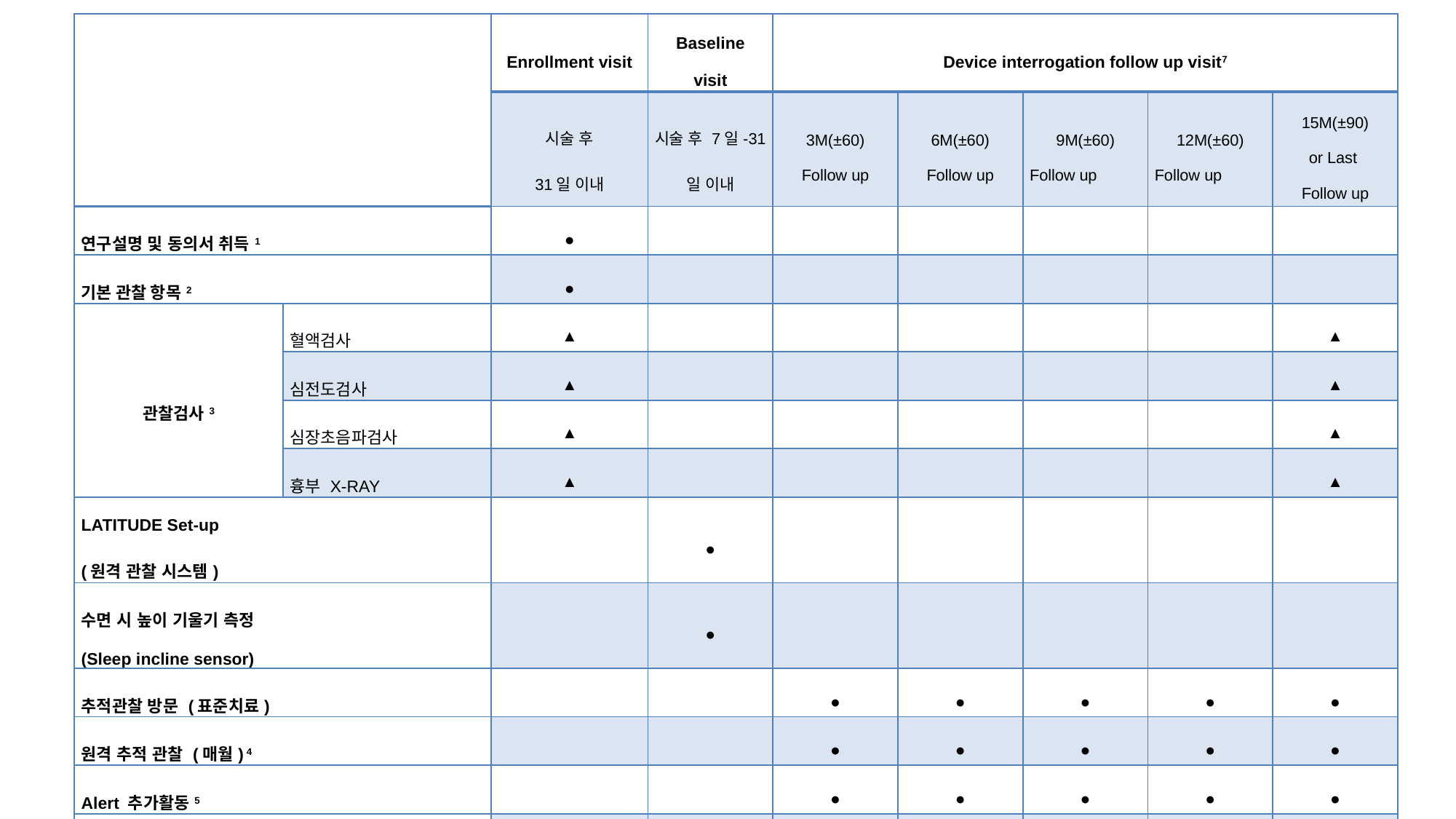

|  |  | Enrollment visit | Baseline visit | Device interrogation follow up visit7 |  |  |  |  |
| --- | --- | --- | --- | --- | --- | --- | --- | --- |
|  |  | 시술 후 31일 이내 | 시술 후 7일-31일 이내 | 3M(±60) Follow up | 6M(±60) Follow up | 9M(±60) Follow up | 12M(±60) Follow up | 15M(±90) or Last Follow up |
| 연구설명 및 동의서 취득1 |  | ● |  |  |  |  |  |  |
| 기본 관찰 항목2 |  | ● |  |  |  |  |  |  |
| 관찰검사3 | 혈액검사 | ▲ |  |  |  |  |  | ▲ |
|  | 심전도검사 | ▲ |  |  |  |  |  | ▲ |
|  | 심장초음파검사 | ▲ |  |  |  |  |  | ▲ |
|  | 흉부 X-RAY | ▲ |  |  |  |  |  | ▲ |
| LATITUDE Set-up (원격 관찰 시스템) |  |  | ● |  |  |  |  |  |
| 수면 시 높이 기울기 측정 (Sleep incline sensor) |  |  | ● |  |  |  |  |  |
| 추적관찰 방문 (표준치료) |  |  |  | ● | ● | ● | ● | ● |
| 원격 추적 관찰 (매월) 4 |  |  |  | ● | ● | ● | ● | ● |
| Alert 추가활동5 |  |  |  | ● | ● | ● | ● | ● |
| 설문조사 (HoMASQ)6 |  |  |  |  |  |  |  | ● |
| 이상반응 (Adverse event) |  | ● | ● | ● | ● | ● | ● | ● |